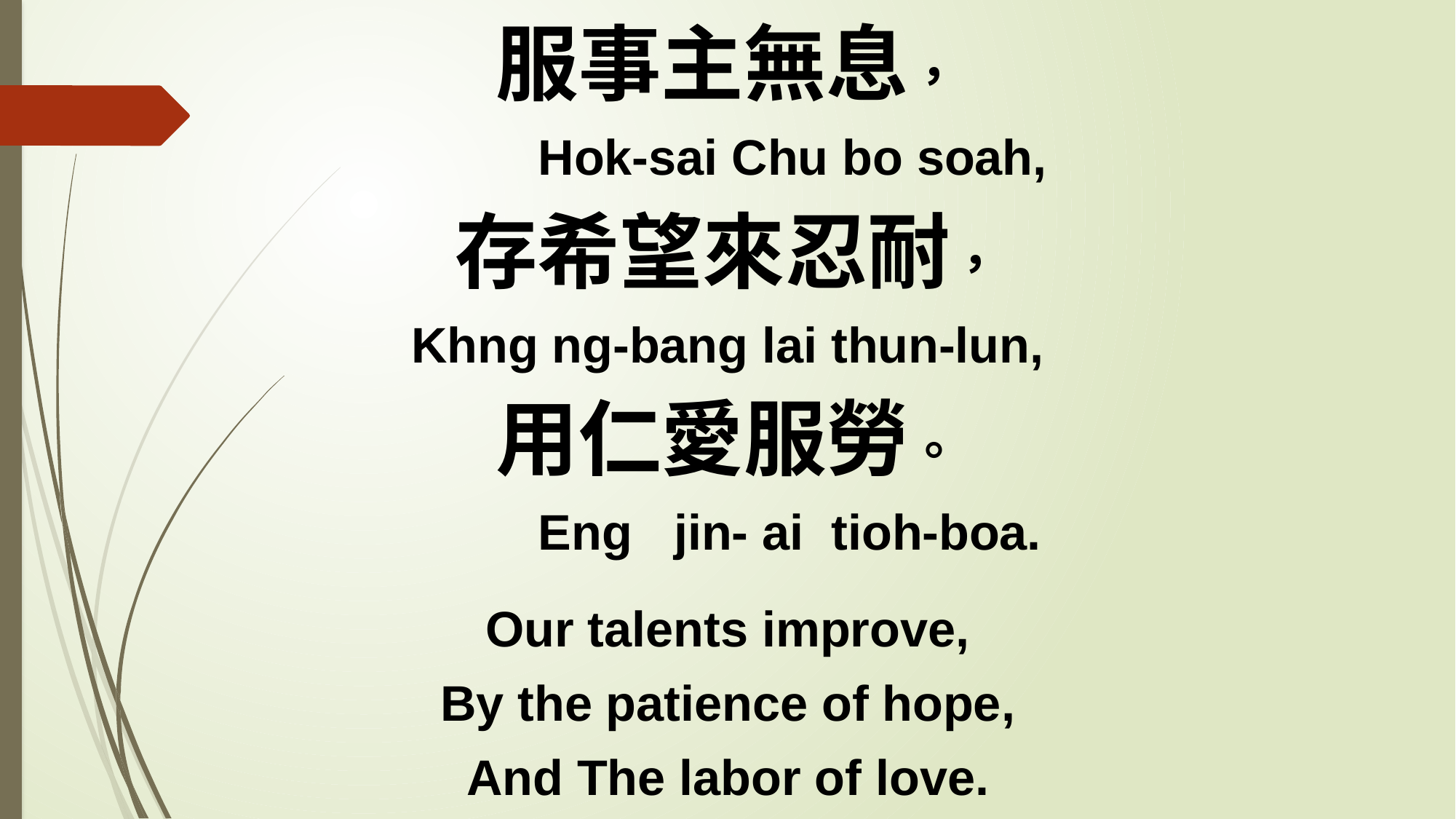

服事主無息，
                        Hok-sai Chu bo soah,
存希望來忍耐，
Khng ng-bang lai thun-lun,
用仁愛服勞。
                        Eng   jin- ai  tioh-boa.

Our talents improve,
By the patience of hope,
And The labor of love.